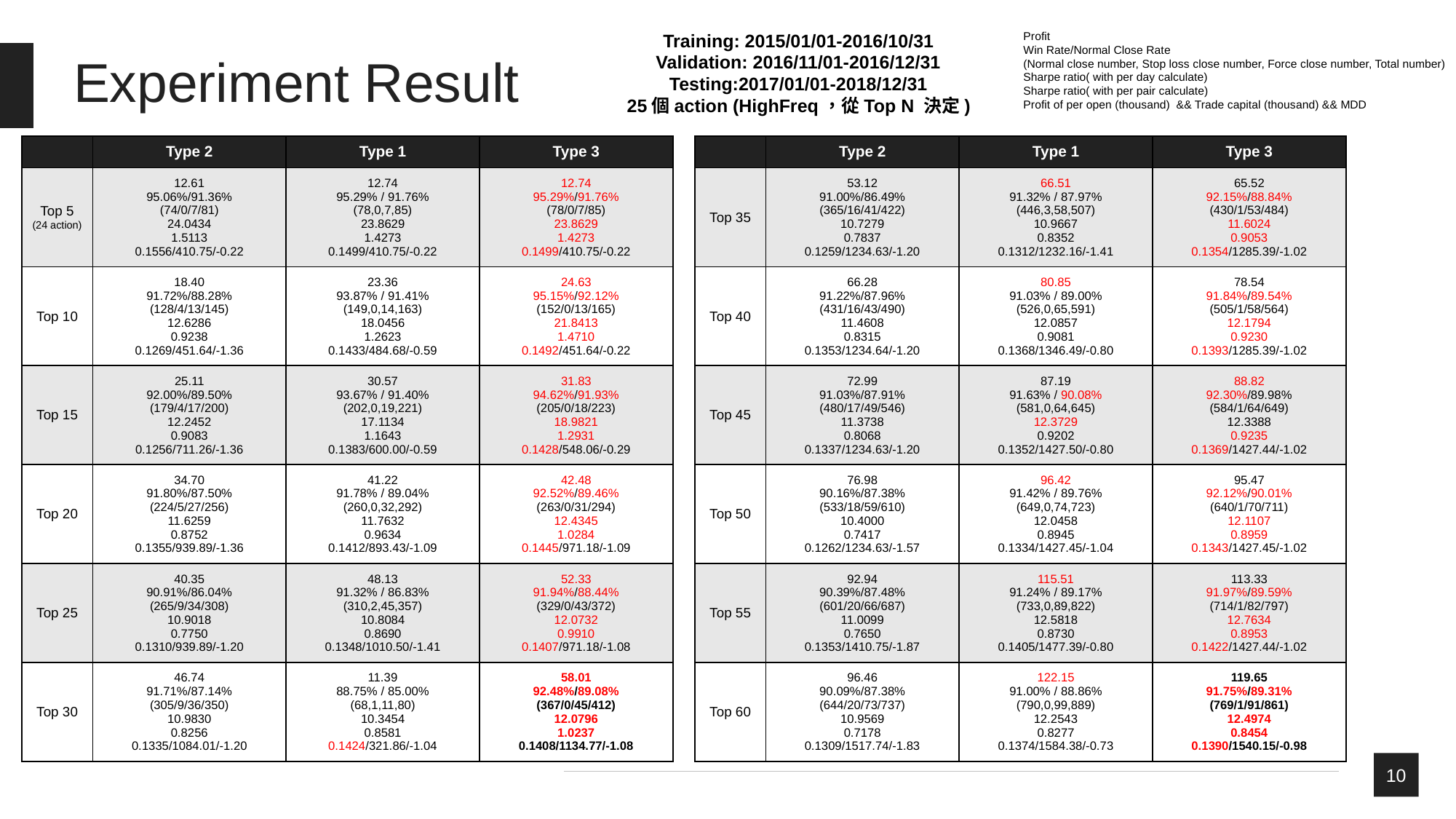

Training: 2015/01/01-2016/10/31
Validation: 2016/11/01-2016/12/31
Testing:2017/01/01-2018/12/31
25個action (HighFreq，從Top N 決定)
Profit
Win Rate/Normal Close Rate
(Normal close number, Stop loss close number, Force close number, Total number)
Sharpe ratio( with per day calculate)
Sharpe ratio( with per pair calculate)
Profit of per open (thousand)  && Trade capital (thousand) && MDD
# Experiment Result
|  | Type 2 | Type 1 | Type 3 |
| --- | --- | --- | --- |
| Top 5 (24 action) | 12.61 95.06%/91.36% (74/0/7/81) 24.0434 1.5113 0.1556/410.75/-0.22 | 12.74 95.29% / 91.76% (78,0,7,85) 23.8629 1.4273 0.1499/410.75/-0.22 | 12.74 95.29%/91.76% (78/0/7/85) 23.8629 1.4273 0.1499/410.75/-0.22 |
| Top 10 | 18.40 91.72%/88.28% (128/4/13/145) 12.6286 0.9238 0.1269/451.64/-1.36 | 23.36 93.87% / 91.41% (149,0,14,163) 18.0456 1.2623 0.1433/484.68/-0.59 | 24.63 95.15%/92.12% (152/0/13/165) 21.8413 1.4710 0.1492/451.64/-0.22 |
| Top 15 | 25.11 92.00%/89.50% (179/4/17/200) 12.2452 0.9083 0.1256/711.26/-1.36 | 30.57 93.67% / 91.40% (202,0,19,221) 17.1134 1.1643 0.1383/600.00/-0.59 | 31.83 94.62%/91.93% (205/0/18/223) 18.9821 1.2931 0.1428/548.06/-0.29 |
| Top 20 | 34.70 91.80%/87.50% (224/5/27/256) 11.6259 0.8752 0.1355/939.89/-1.36 | 41.22 91.78% / 89.04% (260,0,32,292) 11.7632 0.9634 0.1412/893.43/-1.09 | 42.48 92.52%/89.46% (263/0/31/294) 12.4345 1.0284 0.1445/971.18/-1.09 |
| Top 25 | 40.35 90.91%/86.04% (265/9/34/308) 10.9018 0.7750 0.1310/939.89/-1.20 | 48.13 91.32% / 86.83% (310,2,45,357) 10.8084 0.8690 0.1348/1010.50/-1.41 | 52.33 91.94%/88.44% (329/0/43/372) 12.0732 0.9910 0.1407/971.18/-1.08 |
| Top 30 | 46.74 91.71%/87.14% (305/9/36/350) 10.9830 0.8256 0.1335/1084.01/-1.20 | 11.39 88.75% / 85.00% (68,1,11,80) 10.3454 0.8581 0.1424/321.86/-1.04 | 58.01 92.48%/89.08% (367/0/45/412) 12.0796 1.0237 0.1408/1134.77/-1.08 |
|  | Type 2 | Type 1 | Type 3 |
| --- | --- | --- | --- |
| Top 35 | 53.12 91.00%/86.49% (365/16/41/422) 10.7279 0.7837 0.1259/1234.63/-1.20 | 66.51 91.32% / 87.97% (446,3,58,507) 10.9667 0.8352 0.1312/1232.16/-1.41 | 65.52 92.15%/88.84% (430/1/53/484) 11.6024 0.9053 0.1354/1285.39/-1.02 |
| Top 40 | 66.28 91.22%/87.96% (431/16/43/490) 11.4608 0.8315 0.1353/1234.64/-1.20 | 80.85 91.03% / 89.00% (526,0,65,591) 12.0857 0.9081 0.1368/1346.49/-0.80 | 78.54 91.84%/89.54% (505/1/58/564) 12.1794 0.9230 0.1393/1285.39/-1.02 |
| Top 45 | 72.99 91.03%/87.91% (480/17/49/546) 11.3738 0.8068 0.1337/1234.63/-1.20 | 87.19 91.63% / 90.08% (581,0,64,645) 12.3729 0.9202 0.1352/1427.50/-0.80 | 88.82 92.30%/89.98% (584/1/64/649) 12.3388 0.9235 0.1369/1427.44/-1.02 |
| Top 50 | 76.98 90.16%/87.38% (533/18/59/610) 10.4000 0.7417 0.1262/1234.63/-1.57 | 96.42 91.42% / 89.76% (649,0,74,723) 12.0458 0.8945 0.1334/1427.45/-1.04 | 95.47 92.12%/90.01% (640/1/70/711) 12.1107 0.8959 0.1343/1427.45/-1.02 |
| Top 55 | 92.94 90.39%/87.48% (601/20/66/687) 11.0099 0.7650 0.1353/1410.75/-1.87 | 115.51 91.24% / 89.17% (733,0,89,822) 12.5818 0.8730 0.1405/1477.39/-0.80 | 113.33 91.97%/89.59% (714/1/82/797) 12.7634 0.8953 0.1422/1427.44/-1.02 |
| Top 60 | 96.46 90.09%/87.38% (644/20/73/737) 10.9569 0.7178 0.1309/1517.74/-1.83 | 122.15 91.00% / 88.86% (790,0,99,889) 12.2543 0.8277 0.1374/1584.38/-0.73 | 119.65 91.75%/89.31% (769/1/91/861) 12.4974 0.8454 0.1390/1540.15/-0.98 |
10